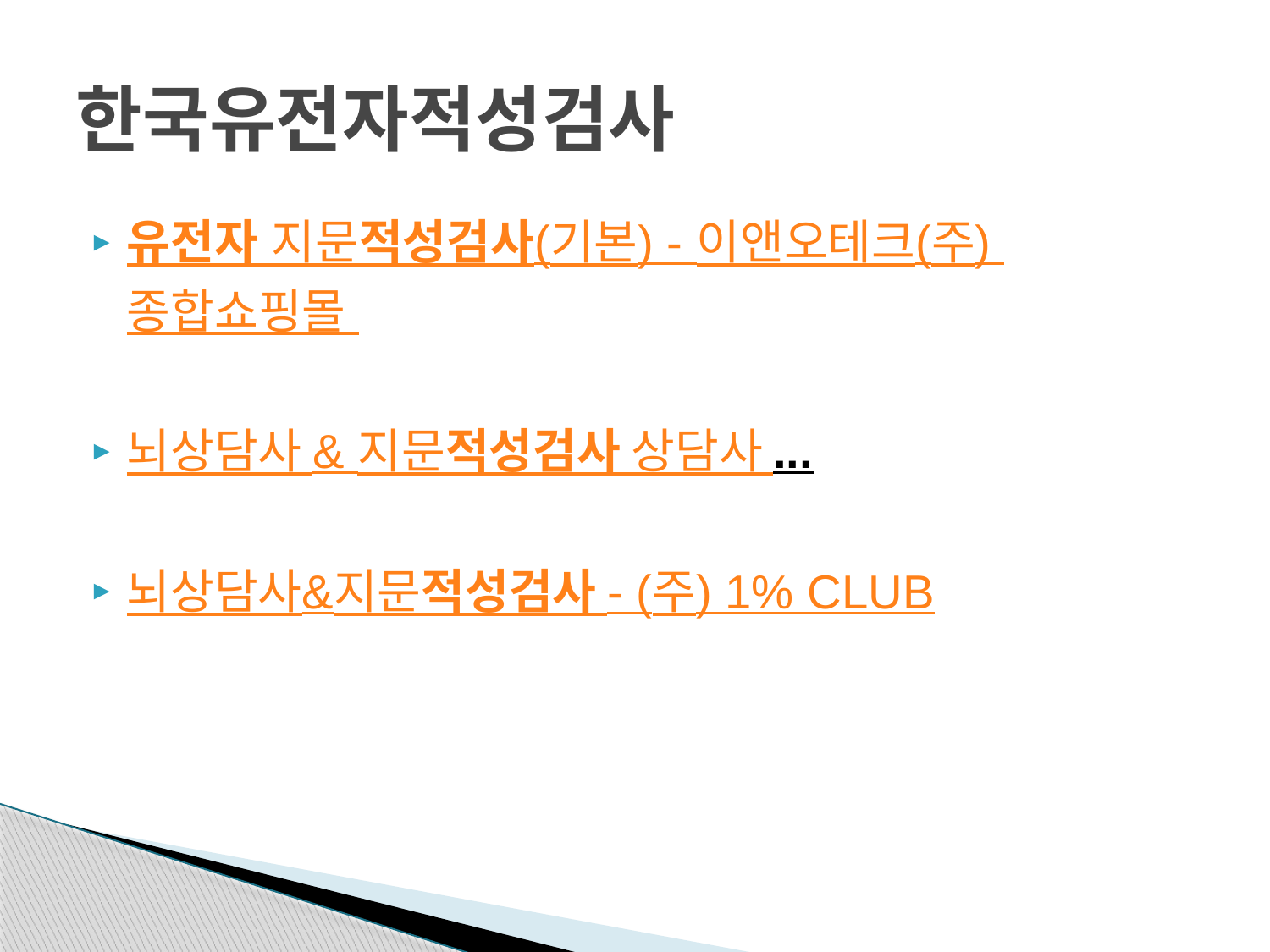

# 한국유전자적성검사
유전자 지문적성검사(기본) - 이앤오테크(주) 종합쇼핑몰

뇌상담사 & 지문적성검사 상담사 ...

뇌상담사&지문적성검사 - (주) 1% CLUB